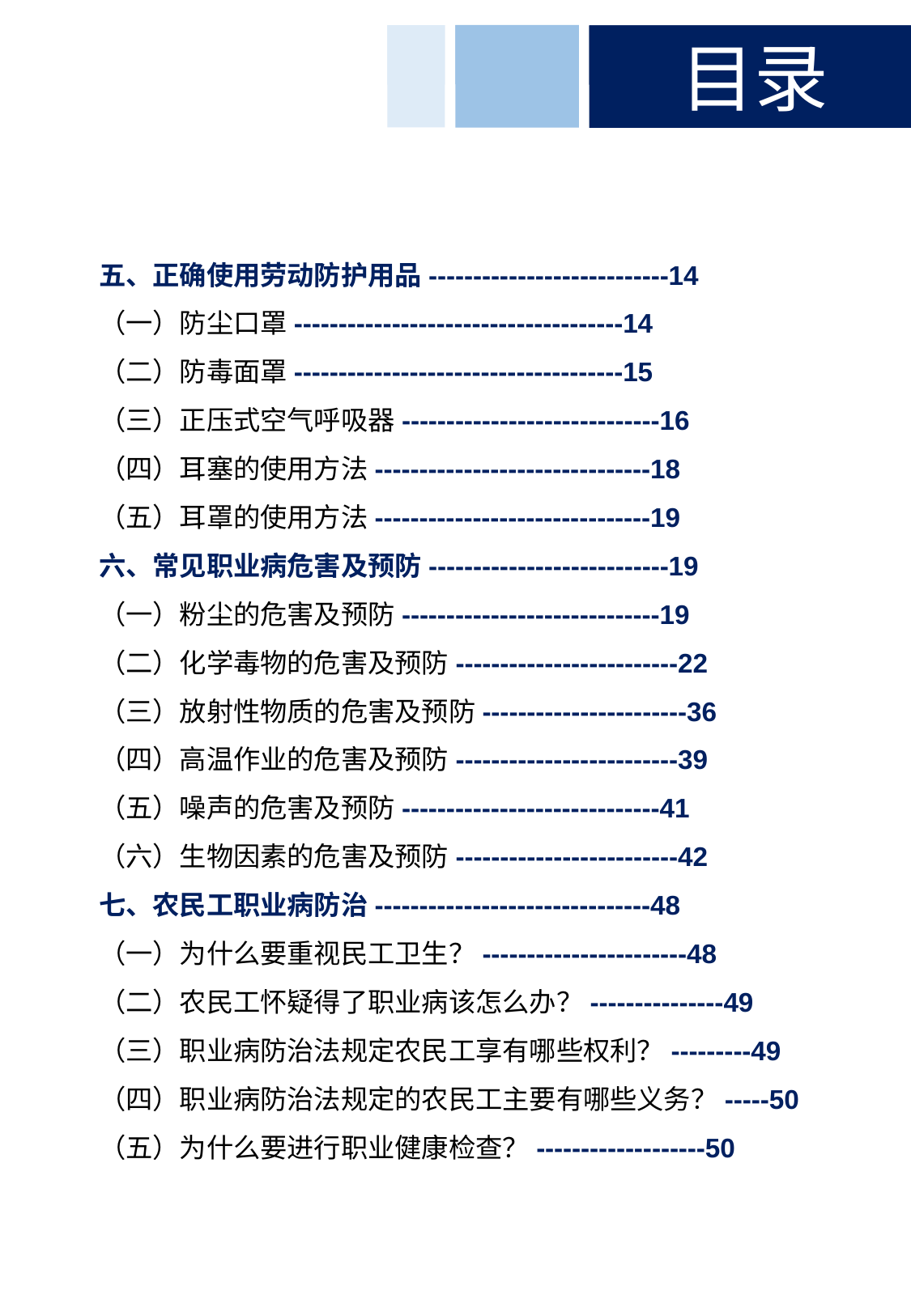

目录

五、正确使用劳动防护用品---------------------------14
（一）防尘口罩-------------------------------------14
（二）防毒面罩-------------------------------------15
（三）正压式空气呼吸器-----------------------------16
（四）耳塞的使用方法-------------------------------18
（五）耳罩的使用方法-------------------------------19
六、常见职业病危害及预防---------------------------19
（一）粉尘的危害及预防-----------------------------19
（二）化学毒物的危害及预防-------------------------22
（三）放射性物质的危害及预防-----------------------36
（四）高温作业的危害及预防-------------------------39
（五）噪声的危害及预防-----------------------------41
（六）生物因素的危害及预防-------------------------42
七、农民工职业病防治-------------------------------48
（一）为什么要重视民工卫生？-----------------------48
（二）农民工怀疑得了职业病该怎么办？---------------49
（三）职业病防治法规定农民工享有哪些权利？---------49
（四）职业病防治法规定的农民工主要有哪些义务？-----50
（五）为什么要进行职业健康检查？-------------------50